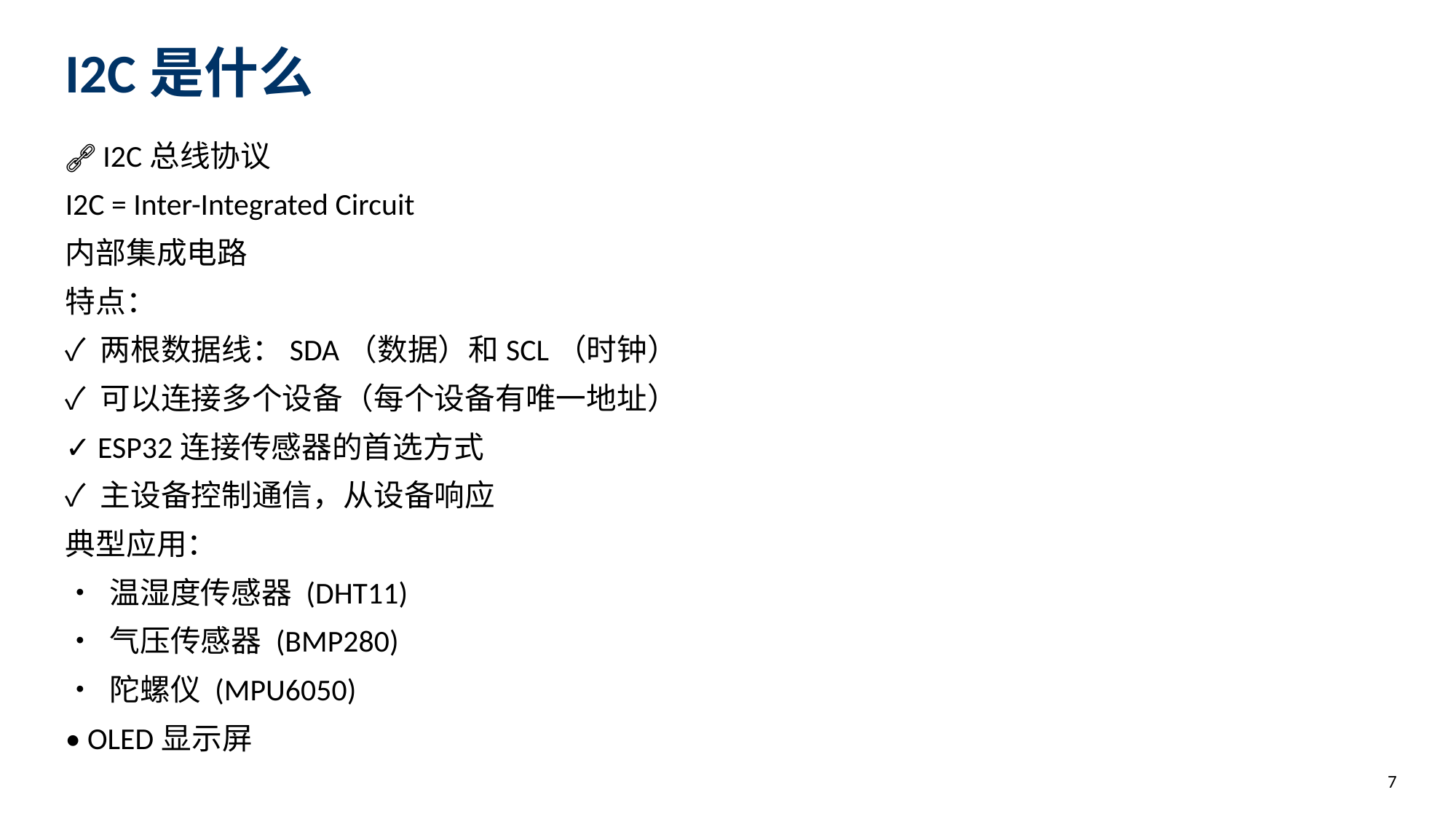

I2C是什么
🔗 I2C总线协议
I2C = Inter-Integrated Circuit
内部集成电路
特点：
✓ 两根数据线：SDA（数据）和SCL（时钟）
✓ 可以连接多个设备（每个设备有唯一地址）
✓ ESP32连接传感器的首选方式
✓ 主设备控制通信，从设备响应
典型应用：
• 温湿度传感器 (DHT11)
• 气压传感器 (BMP280)
• 陀螺仪 (MPU6050)
• OLED显示屏
7